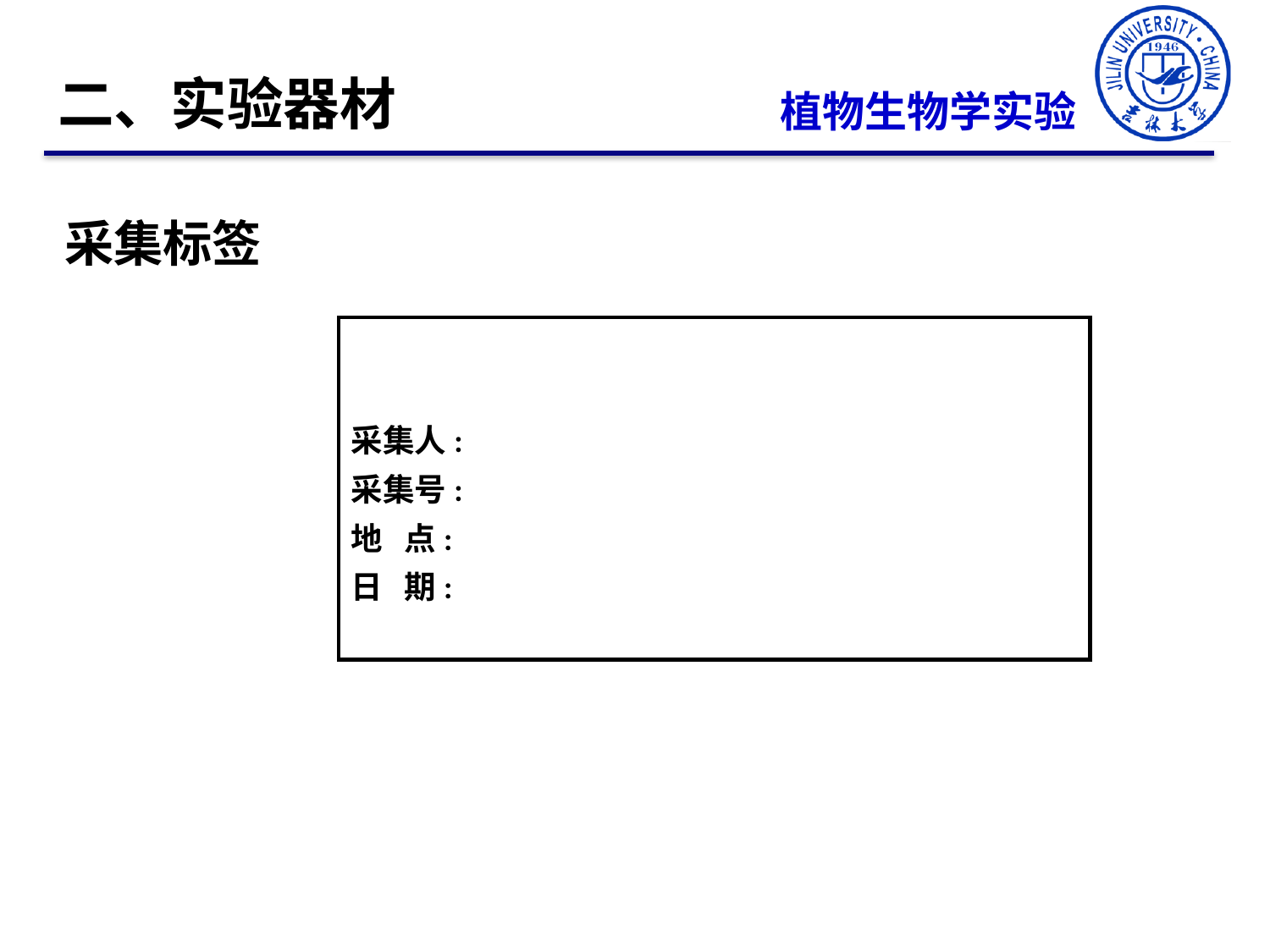

二、实验器材
植物生物学实验
采集标签

采集人:
采集号:
地   点:
日   期: